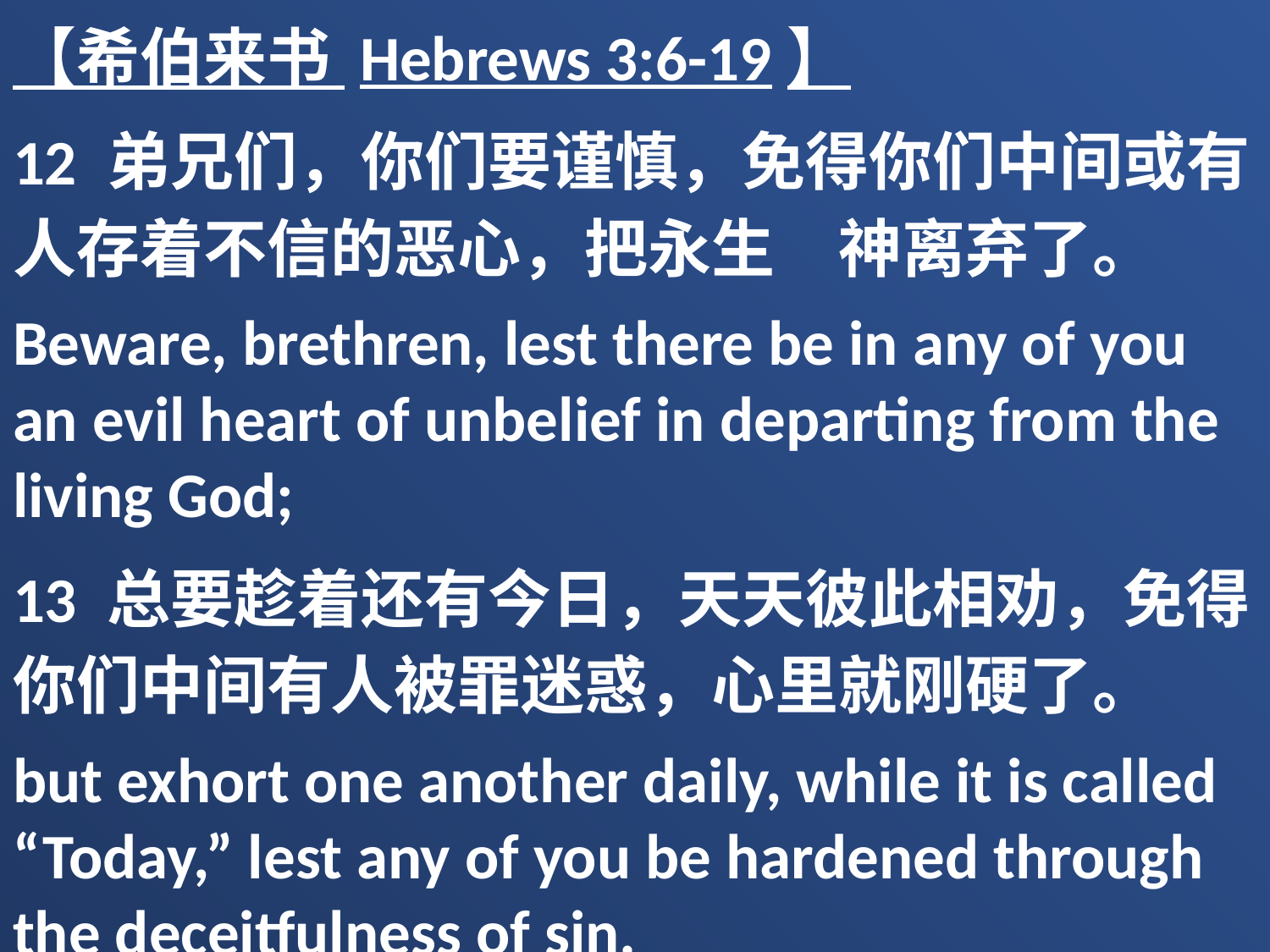

【希伯来书 Hebrews 3:6-19】
12 弟兄们，你们要谨慎，免得你们中间或有人存着不信的恶心，把永生　神离弃了。
Beware, brethren, lest there be in any of you an evil heart of unbelief in departing from the living God;
13 总要趁着还有今日，天天彼此相劝，免得你们中间有人被罪迷惑，心里就刚硬了。
but exhort one another daily, while it is called “Today,” lest any of you be hardened through the deceitfulness of sin.